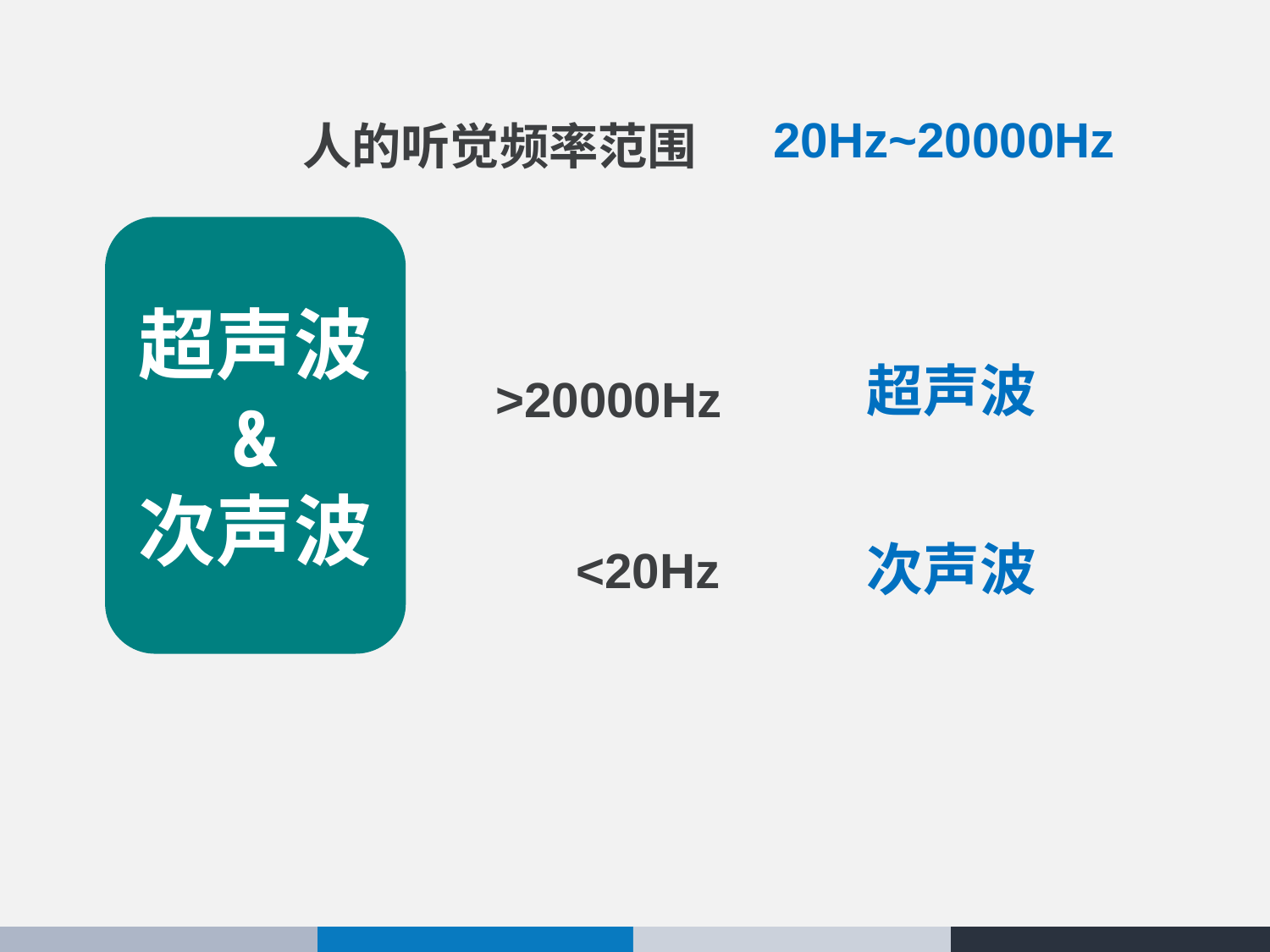

人的听觉频率范围
20Hz~20000Hz
超声波
&
次声波
>20000Hz
超声波
<20Hz
次声波